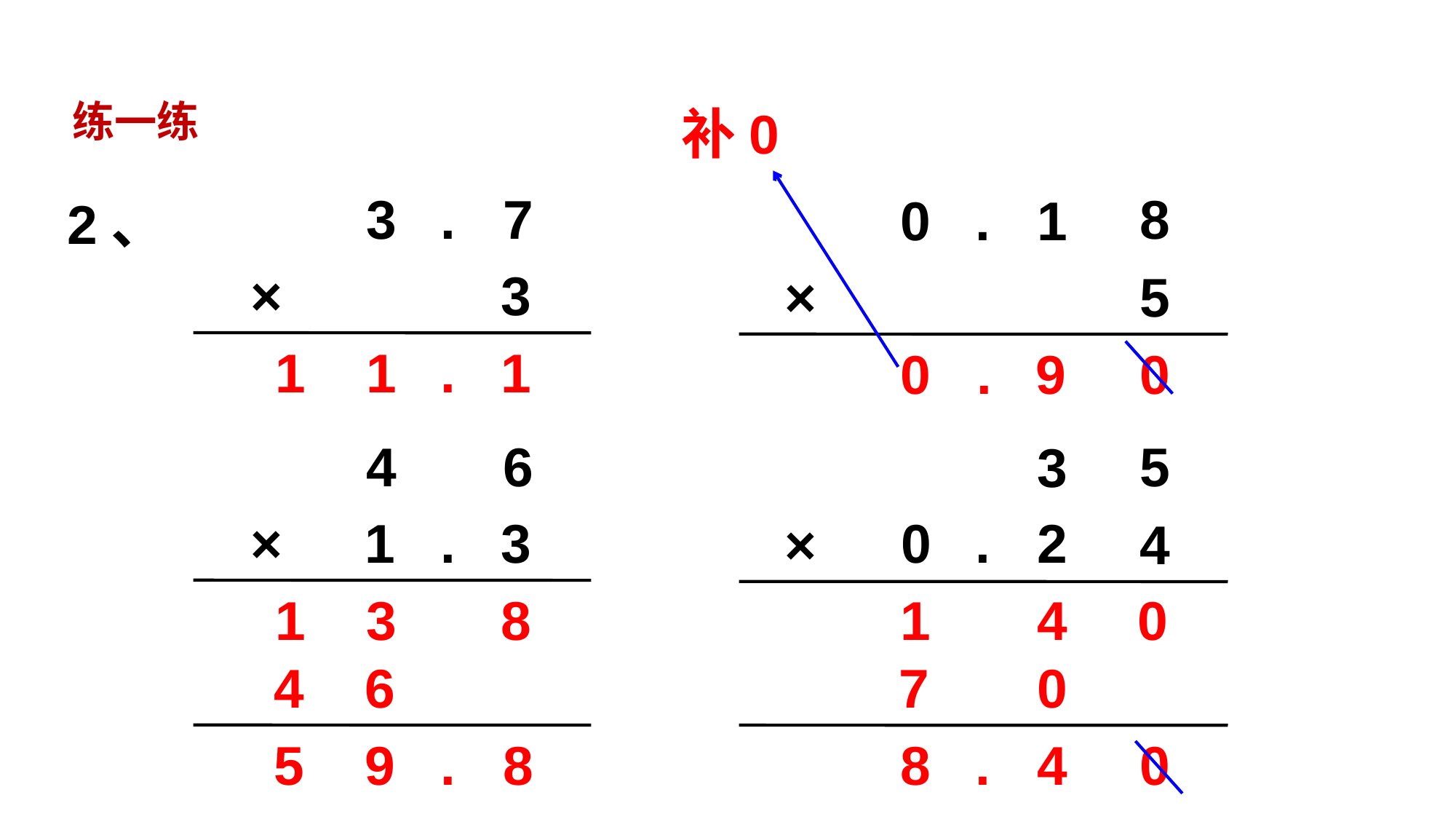

练一练
补0
3
.
7
×
3
8
0
.
1
×
5
2、
1
1
.
1
0
.
9
0
4
6
×
3
1
.
5
3
0
.
2
×
4
1
1
3
8
4
0
4
7
6
0
9
4
5
.
8
8
.
0